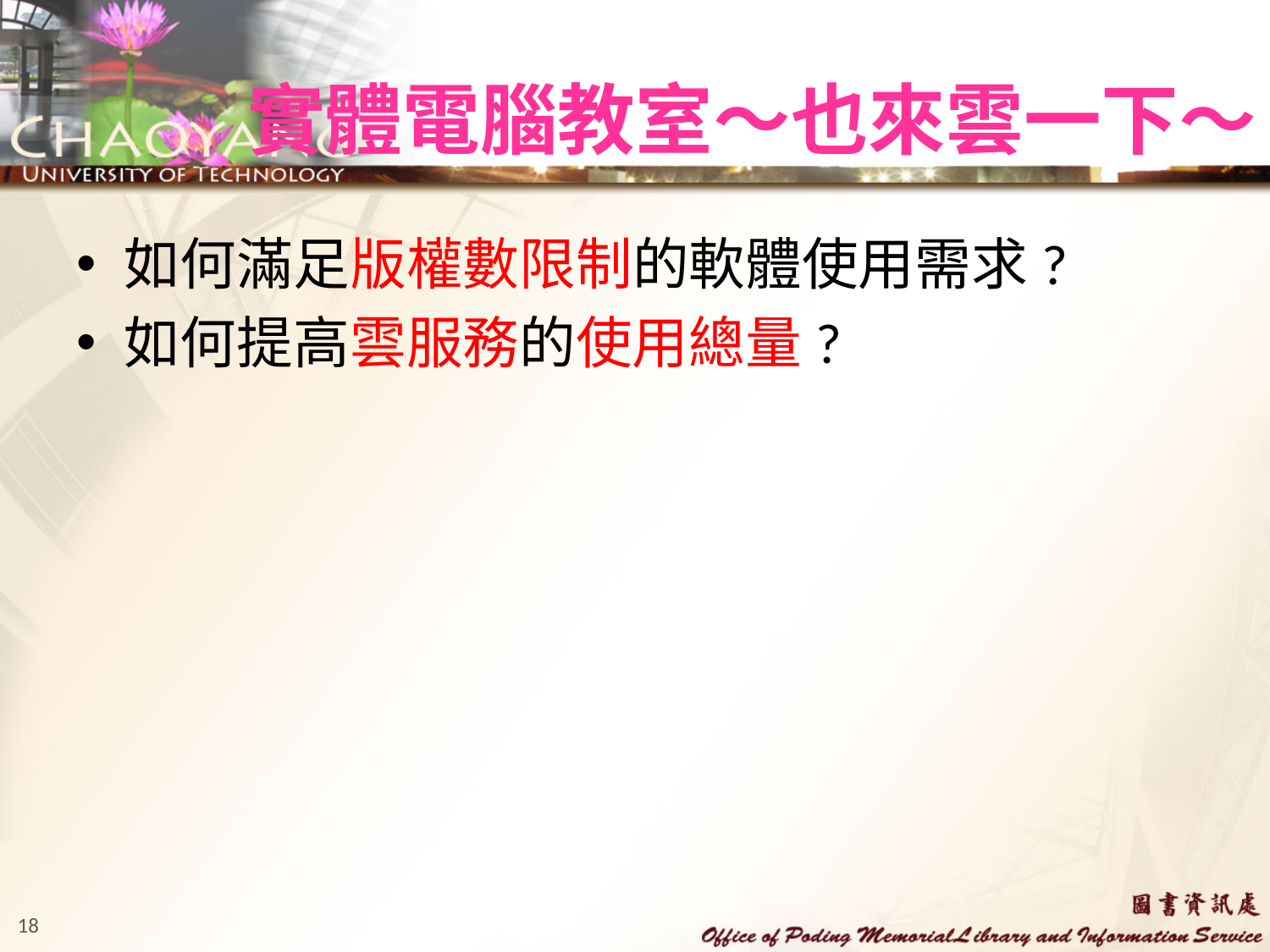

# 實體電腦教室～也來雲一下～
如何滿足版權數限制的軟體使用需求?
如何提高雲服務的使用總量?

18